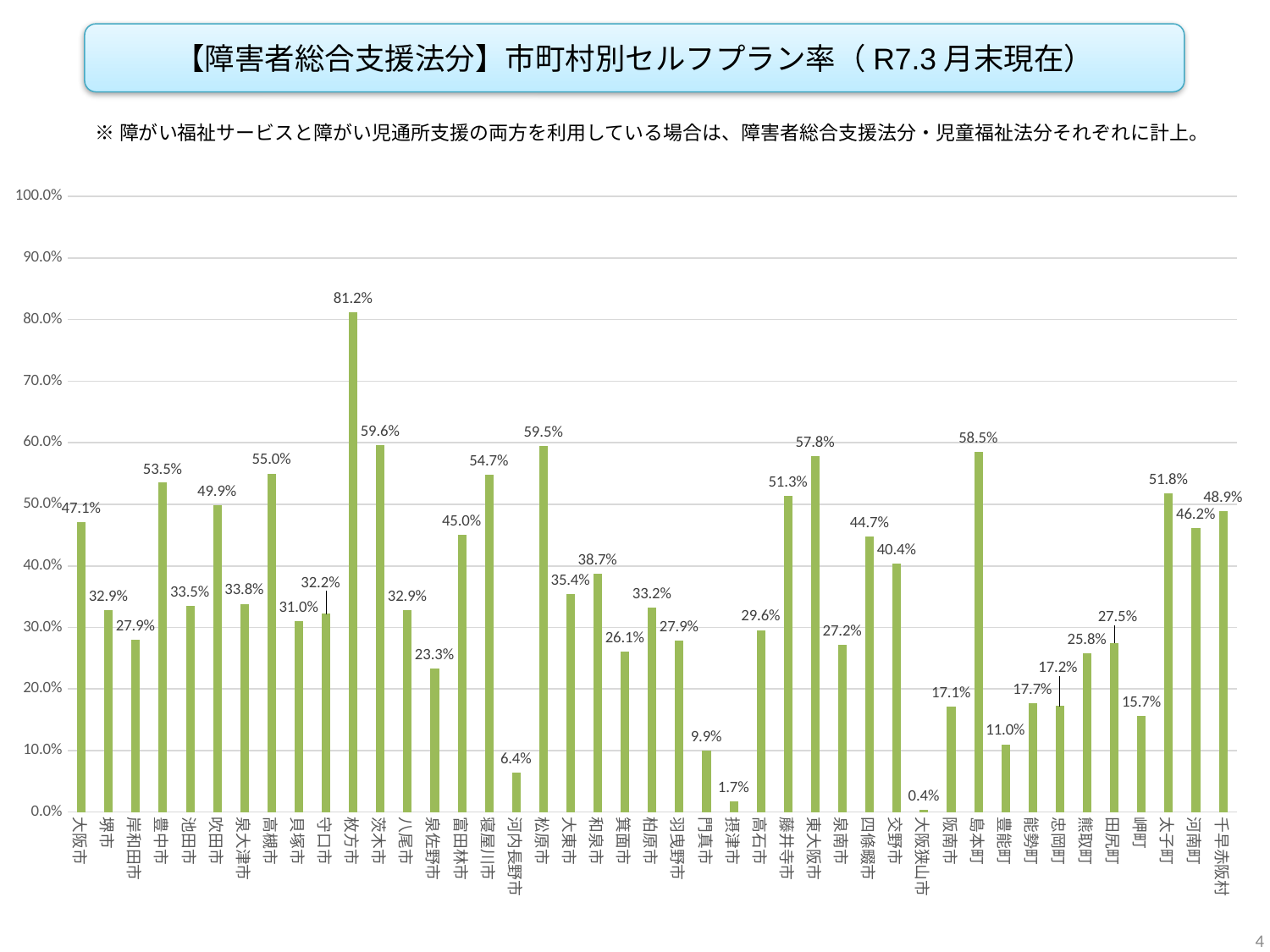

【障害者総合支援法分】市町村別セルフプラン率（R7.3月末現在）
※障がい福祉サービスと障がい児通所支援の両方を利用している場合は、障害者総合支援法分・児童福祉法分それぞれに計上。

### Chart

| Category |  |
|---|---|
| 大阪市 | 0.47143916170783995 |
| 堺市 | 0.3286083548736763 |
| 岸和田市 | 0.27941176470588236 |
| 豊中市 | 0.5350990525409131 |
| 池田市 | 0.33470648815653964 |
| 吹田市 | 0.4990698910443795 |
| 泉大津市 | 0.3383991894630192 |
| 高槻市 | 0.5501256632225635 |
| 貝塚市 | 0.31049250535331907 |
| 守口市 | 0.32193158953722334 |
| 枚方市 | 0.8123270440251572 |
| 茨木市 | 0.596444780635401 |
| 八尾市 | 0.32868171021377673 |
| 泉佐野市 | 0.2328159645232816 |
| 富田林市 | 0.45 |
| 寝屋川市 | 0.5474333983105913 |
| 河内長野市 | 0.0639481000926784 |
| 松原市 | 0.5954088952654233 |
| 大東市 | 0.35413642960812775 |
| 和泉市 | 0.38655841226883175 |
| 箕面市 | 0.261 |
| 柏原市 | 0.33240997229916897 |
| 羽曳野市 | 0.27914893617021275 |
| 門真市 | 0.09931972789115646 |
| 摂津市 | 0.016774193548387096 |
| 高石市 | 0.29577464788732394 |
| 藤井寺市 | 0.5132496513249651 |
| 東大阪市 | 0.5780573025856045 |
| 泉南市 | 0.2715894868585732 |
| 四條畷市 | 0.4471299093655589 |
| 交野市 | 0.4035714285714286 |
| 大阪狭山市 | 0.004016064257028112 |
| 阪南市 | 0.17128027681660898 |
| 島本町 | 0.5853658536585366 |
| 豊能町 | 0.11023622047244094 |
| 能勢町 | 0.17699115044247787 |
| 忠岡町 | 0.17228464419475656 |
| 熊取町 | 0.2581453634085213 |
| 田尻町 | 0.27450980392156865 |
| 岬町 | 0.15656565656565657 |
| 太子町 | 0.5179856115107914 |
| 河南町 | 0.4619289340101523 |
| 千早赤阪村 | 0.4888888888888889 |
4